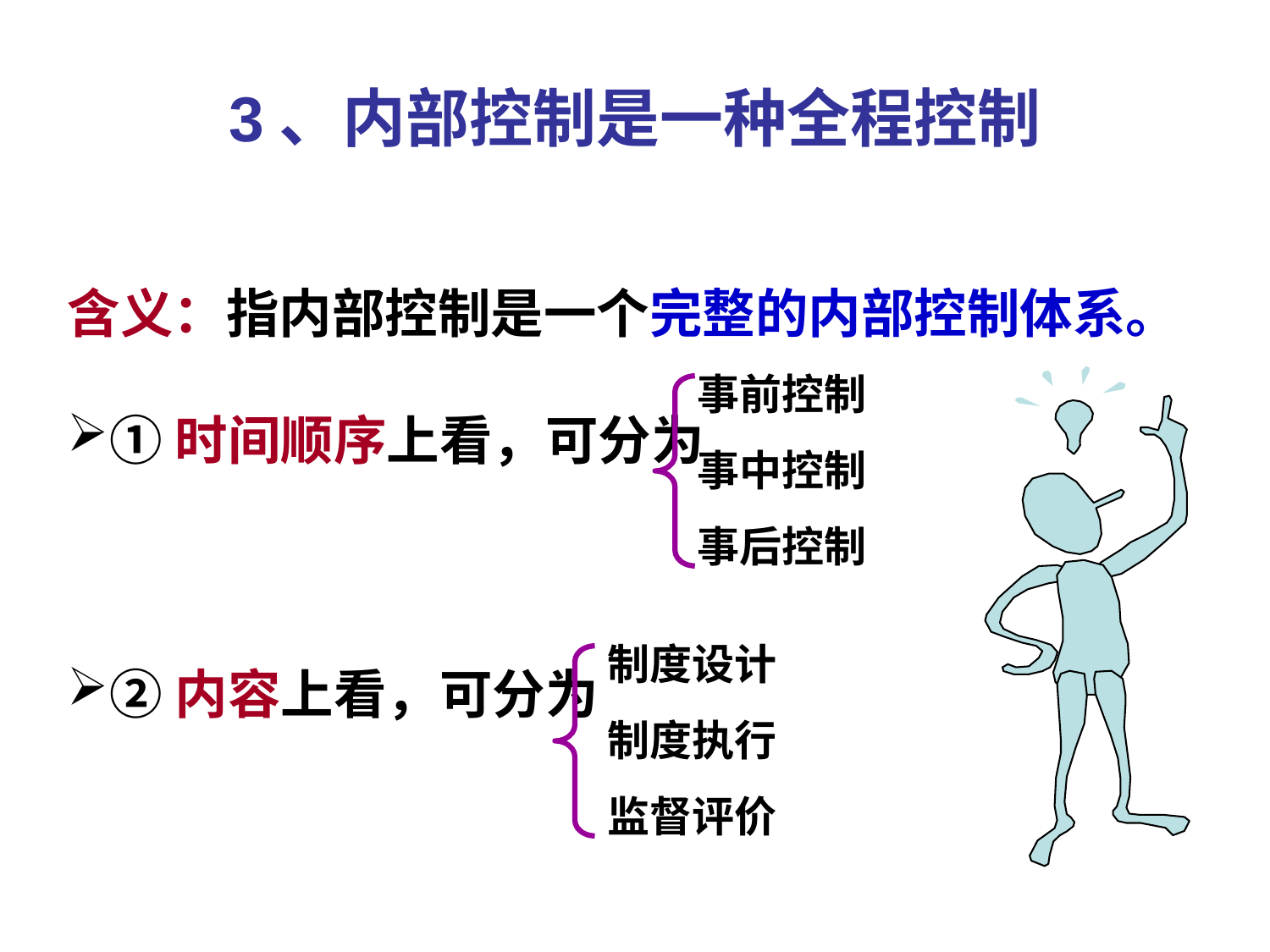

3、内部控制是一种全程控制
含义：指内部控制是一个完整的内部控制体系。

①时间顺序上看，可分为

②内容上看，可分为
事前控制
事中控制
事后控制

制度设计
制度执行
监督评价